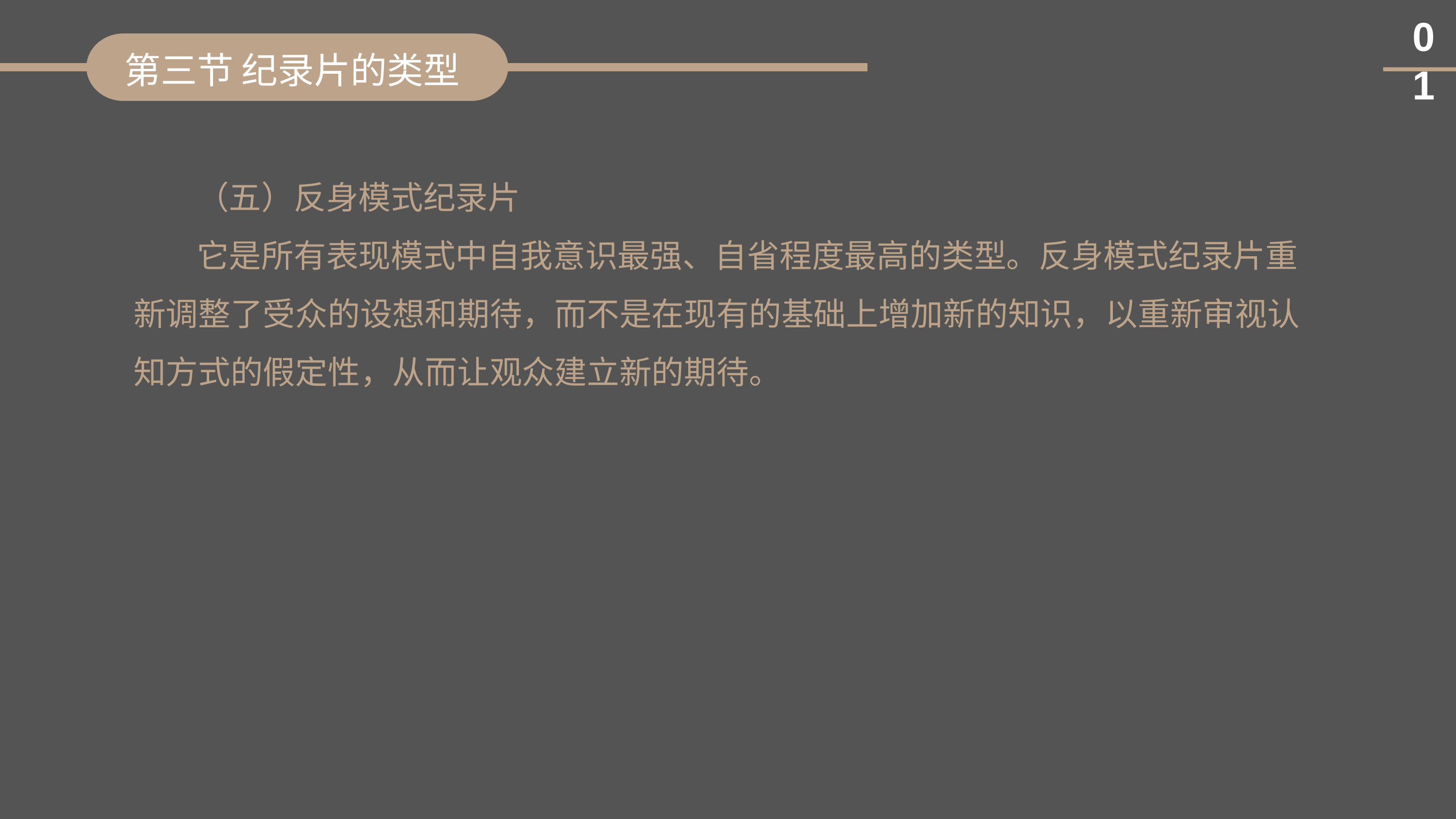

01

第三节 纪录片的类型

（五）反身模式纪录片
它是所有表现模式中自我意识最强、自省程度最高的类型。反身模式纪录片重新调整了受众的设想和期待，而不是在现有的基础上增加新的知识，以重新审视认知方式的假定性，从而让观众建立新的期待。